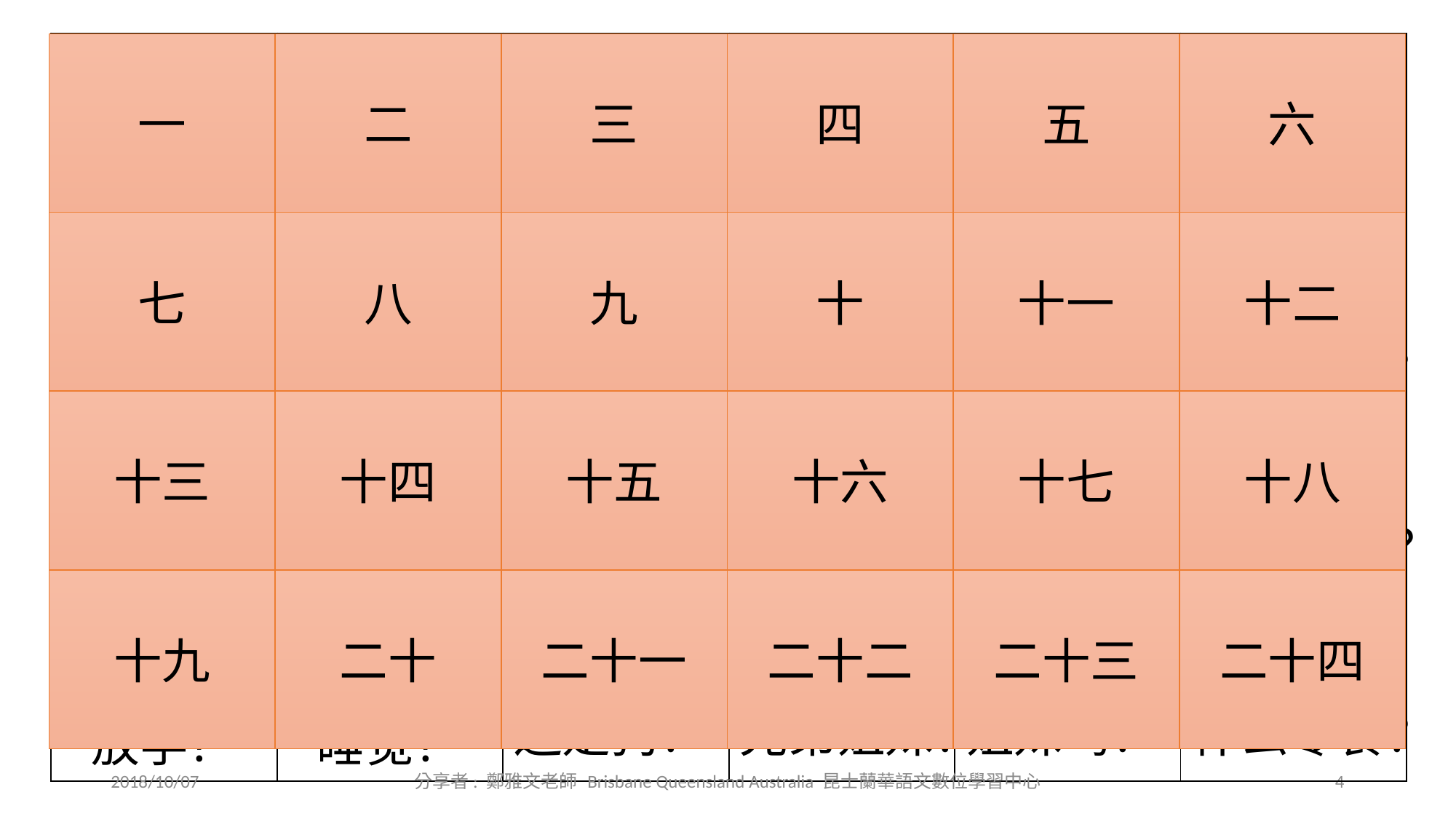

| 你喜欢吃什么菜？ | 你有 多高？ | 你是 哪国人？ | 你姓什么？ | 你会说什么话？ | 你有什么爱好？ |
| --- | --- | --- | --- | --- | --- |
| 你早饭 吃什么？ | 你家有 几个人？ | 你叫 什么名字？ | 你住哪儿？ | 你上 几年级？ | 你上 什么学校？ |
| 你几点 上学？ | 你几点 起床？ | 你有 宠物吗？ | 你的电话号码几号？ | 你家有 什么人？ | 你喜欢吃什么水果？ |
| 你几点 放学？ | 你几点 睡觉？ | 你喜欢猫还是狗？ | 你有几个兄弟姐妹？ | 你有兄弟姐妹吗？ | 你喜欢吃什么零食？ |
一
二
三
四
五
六
七
八
九
十
十一
十二
十三
十四
十五
十六
十七
十八
十九
二十
二十一
二十二
二十三
二十四
2018/10/07
分享者: 鄭雅文老師 Brisbane Queensland Australia 昆士蘭華語文數位學習中心
4